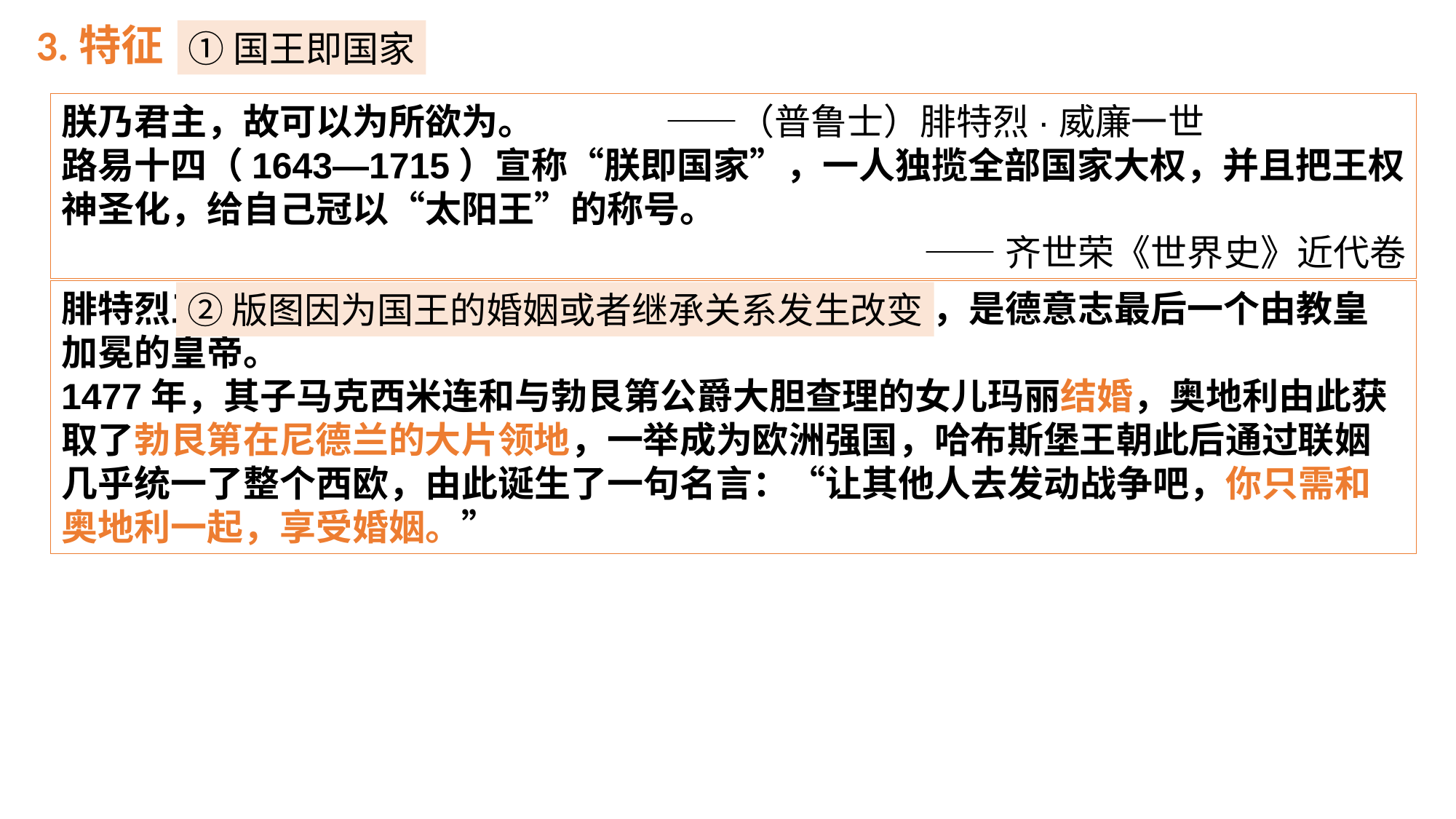

3.特征
①国王即国家
朕乃君主，故可以为所欲为。                ——（普鲁士）腓特烈·威廉一世
路易十四（1643—1715）宣称“朕即国家”，一人独揽全部国家大权，并且把王权神圣化，给自己冠以“太阳王”的称号。
——齐世荣《世界史》近代卷
腓特烈三世（1439-1493）1439年被选为德意志国王，是德意志最后一个由教皇加冕的皇帝。
1477年，其子马克西米连和与勃艮第公爵大胆查理的女儿玛丽结婚，奥地利由此获取了勃艮第在尼德兰的大片领地，一举成为欧洲强国，哈布斯堡王朝此后通过联姻几乎统一了整个西欧，由此诞生了一句名言：“让其他人去发动战争吧，你只需和奥地利一起，享受婚姻。”
②版图因为国王的婚姻或者继承关系发生改变